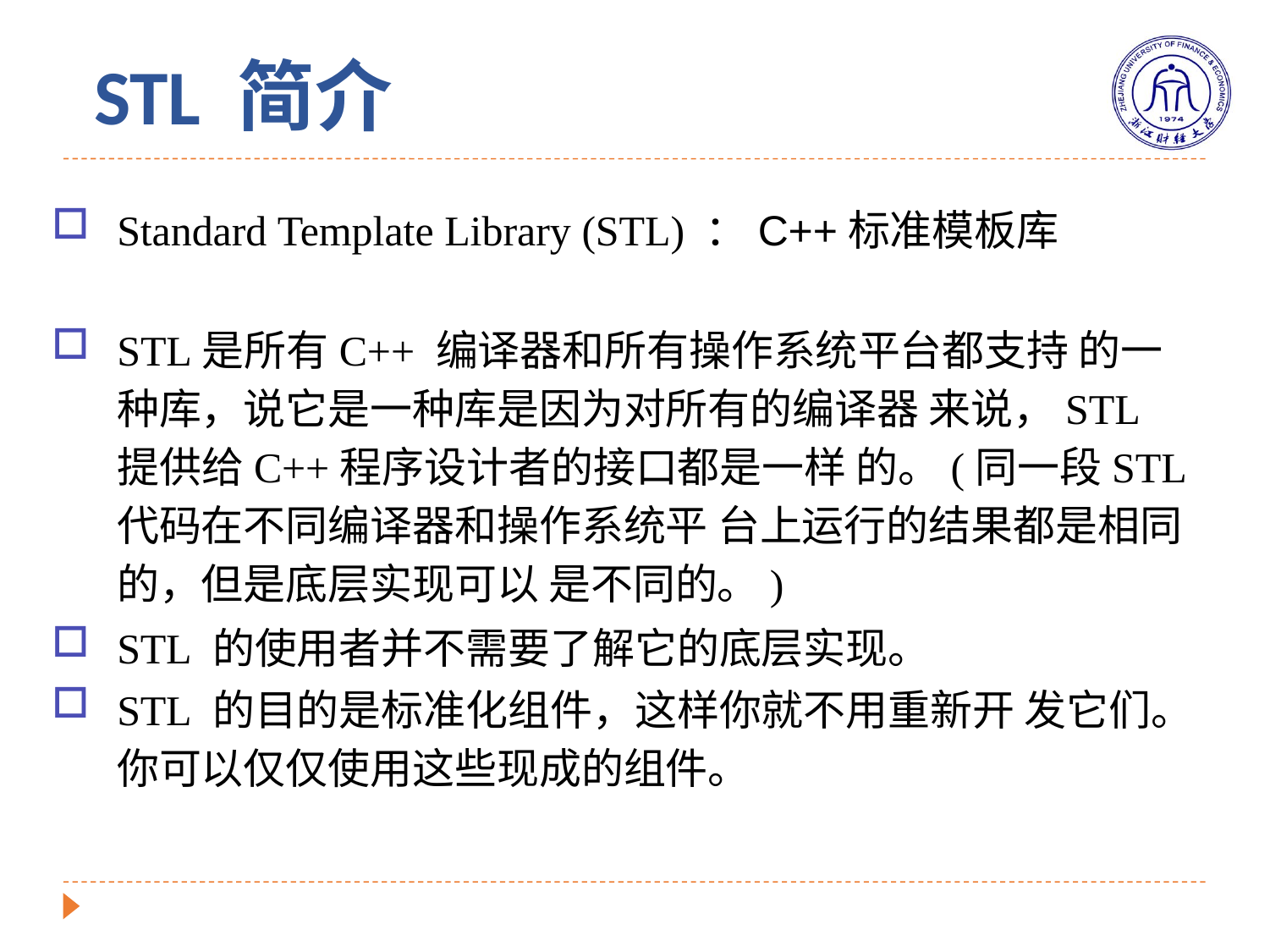

# STL 简介
Standard Template Library (STL) ：C++标准模板库

STL是所有C++ 编译器和所有操作系统平台都支持 的一种库，说它是一种库是因为对所有的编译器 来说，STL提供给C++程序设计者的接口都是一样 的。(同一段STL代码在不同编译器和操作系统平 台上运行的结果都是相同的，但是底层实现可以 是不同的。)
STL 的使用者并不需要了解它的底层实现。
STL 的目的是标准化组件，这样你就不用重新开 发它们。你可以仅仅使用这些现成的组件。
4